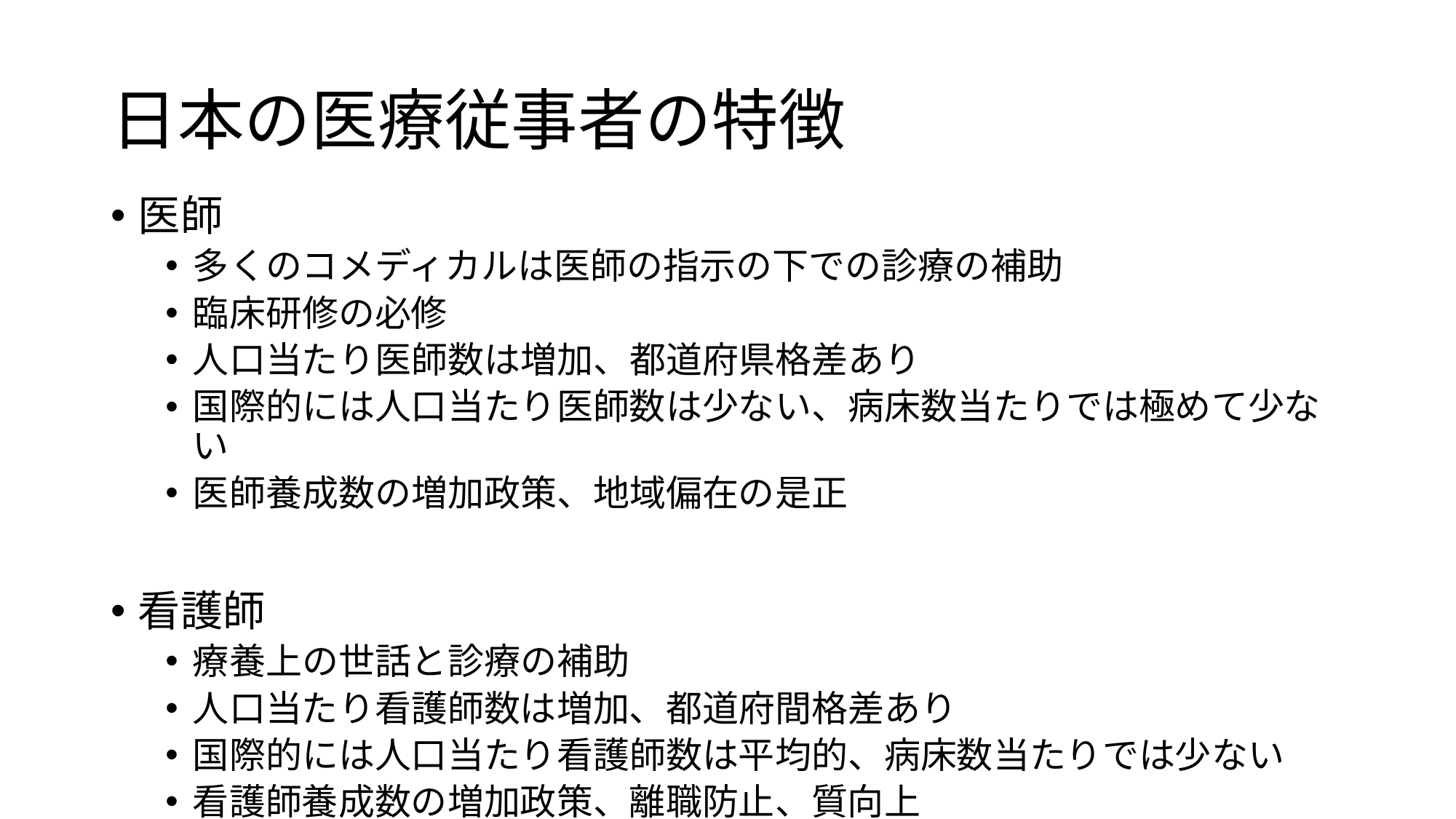

# 日本の医療従事者の特徴
医師
多くのコメディカルは医師の指示の下での診療の補助
臨床研修の必修
人口当たり医師数は増加、都道府県格差あり
国際的には人口当たり医師数は少ない、病床数当たりでは極めて少ない
医師養成数の増加政策、地域偏在の是正

看護師
療養上の世話と診療の補助
人口当たり看護師数は増加、都道府間格差あり
国際的には人口当たり看護師数は平均的、病床数当たりでは少ない
看護師養成数の増加政策、離職防止、質向上